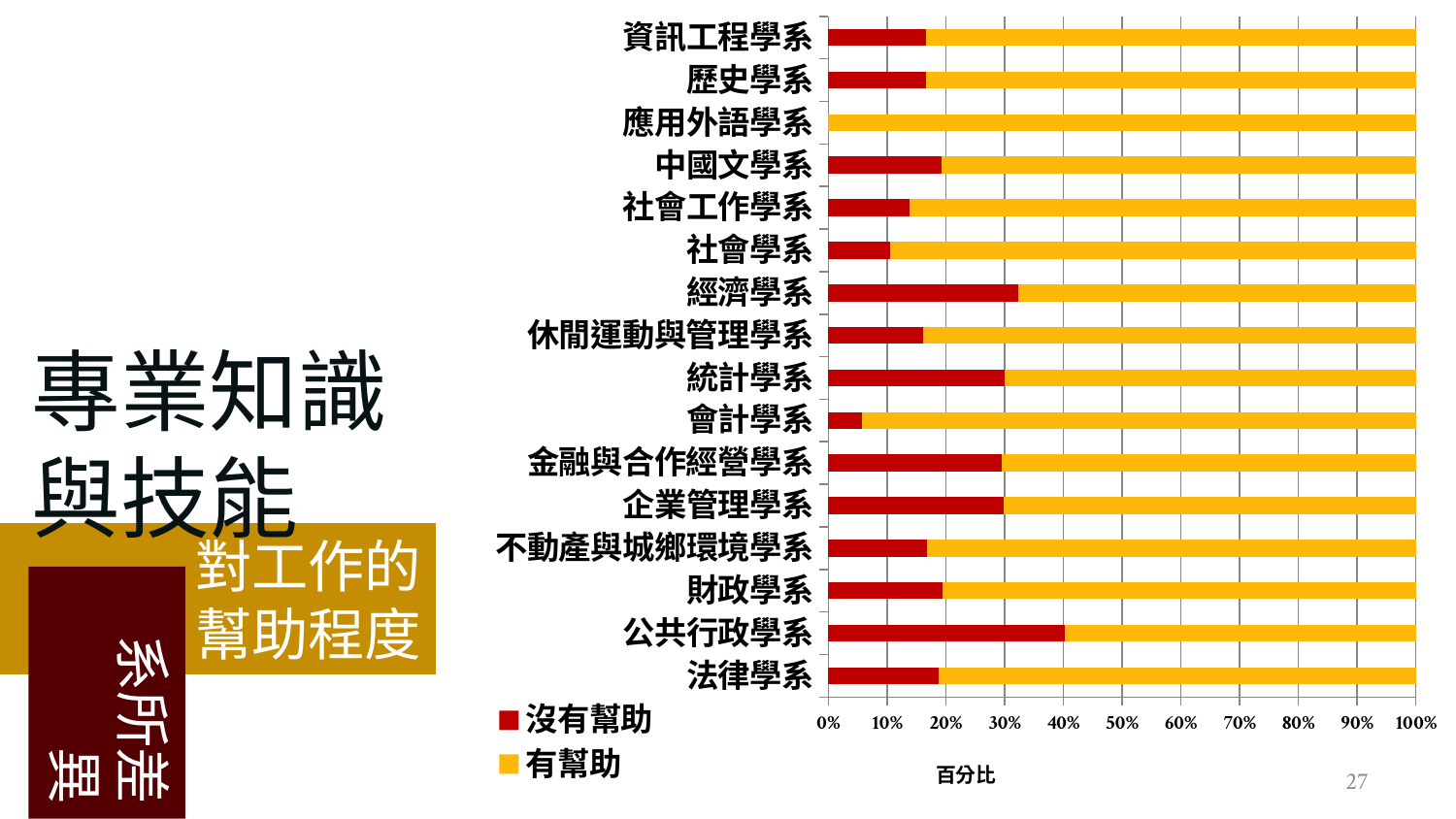

### Chart

| Category | 沒有幫助 | 有幫助 |
|---|---|---|
| 法律學系 | 0.18800000000000033 | 0.8120000000000006 |
| 公共行政學系 | 0.402 | 0.598 |
| 財政學系 | 0.194 | 0.806 |
| 不動產與城鄉環境學系 | 0.168 | 0.8320000000000006 |
| 企業管理學系 | 0.2990000000000003 | 0.7010000000000006 |
| 金融與合作經營學系 | 0.2950000000000003 | 0.7050000000000006 |
| 會計學系 | 0.05700000000000002 | 0.943 |
| 統計學系 | 0.3000000000000003 | 0.7000000000000006 |
| 休閒運動與管理學系 | 0.161 | 0.8390000000000006 |
| 經濟學系 | 0.3230000000000007 | 0.6770000000000017 |
| 社會學系 | 0.10500000000000002 | 0.895 |
| 社會工作學系 | 0.138 | 0.8620000000000007 |
| 中國文學系 | 0.192 | 0.808 |
| 應用外語學系 | 0.0 | 1.0 |
| 歷史學系 | 0.167 | 0.8330000000000006 |
| 資訊工程學系 | 0.167 | 0.8330000000000006 |
專業知識
與技能
 對工作的
 幫助程度
系所差異

27